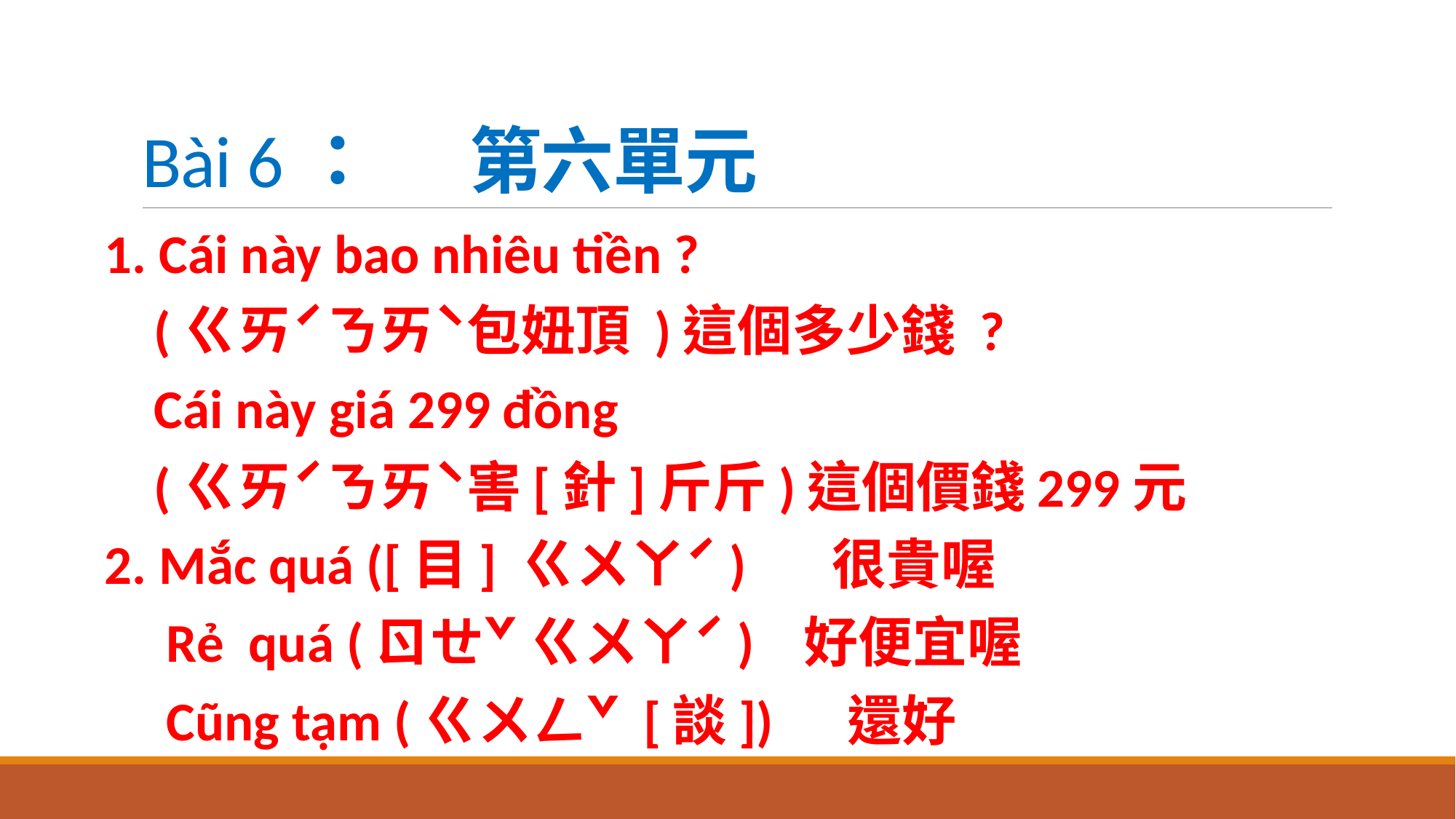

# Bài 6：	第六單元
1. Cái này bao nhiêu tiền ?
    (ㄍㄞˊㄋㄞˋ包妞頂 )這個多少錢 ?
    Cái này giá 299 đồng
    (ㄍㄞˊㄋㄞˋ害[針]斤斤)這個價錢299元
2. Mắc quá ([目] ㄍㄨㄚˊ)      很貴喔
     Rẻ  quá (ㄖㄝˇ ㄍㄨㄚˊ)   好便宜喔
     Cũng tạm (ㄍㄨㄥˇ [談])     還好